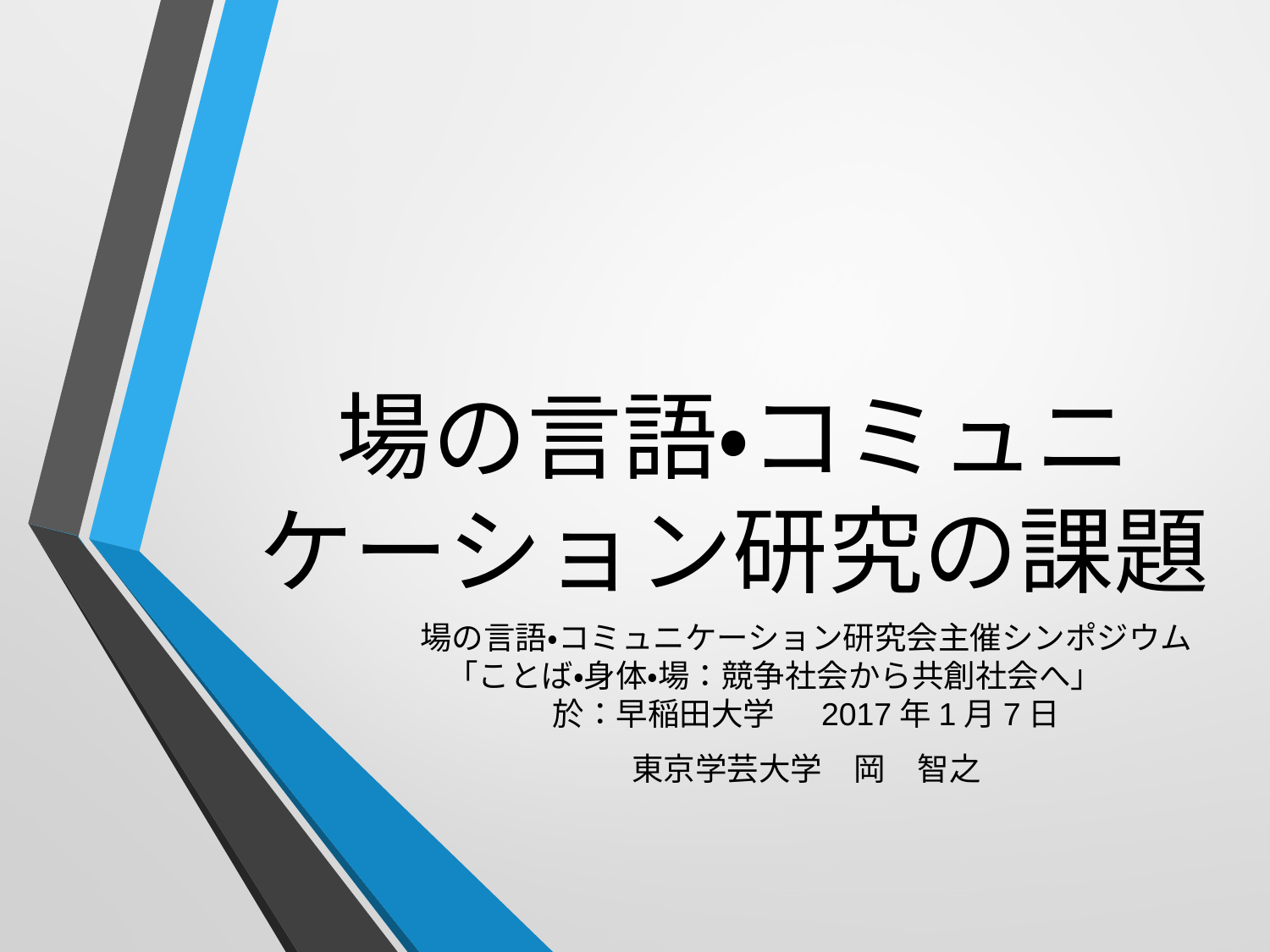

# 場の言語・コミュニケーション研究の課題
場の言語・コミュニケーション研究会主催シンポジウム「ことば・身体・場：競争社会から共創社会へ」　　 於：早稲田大学　 2017年1月7日
東京学芸大学　岡　智之